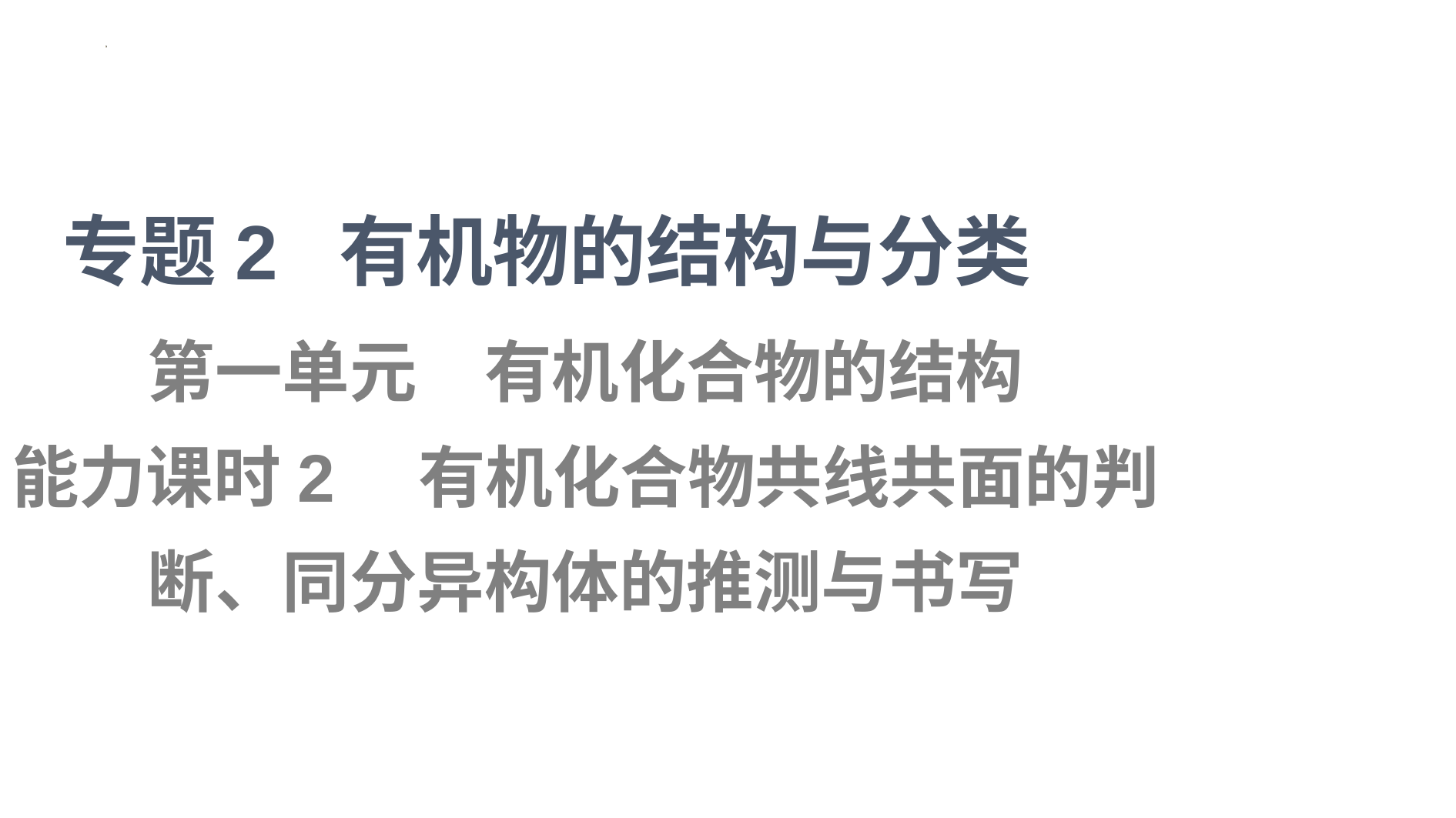

专题2  有机物的结构与分类
第一单元　有机化合物的结构
能力课时2　有机化合物共线共面的判断、同分异构体的推测与书写